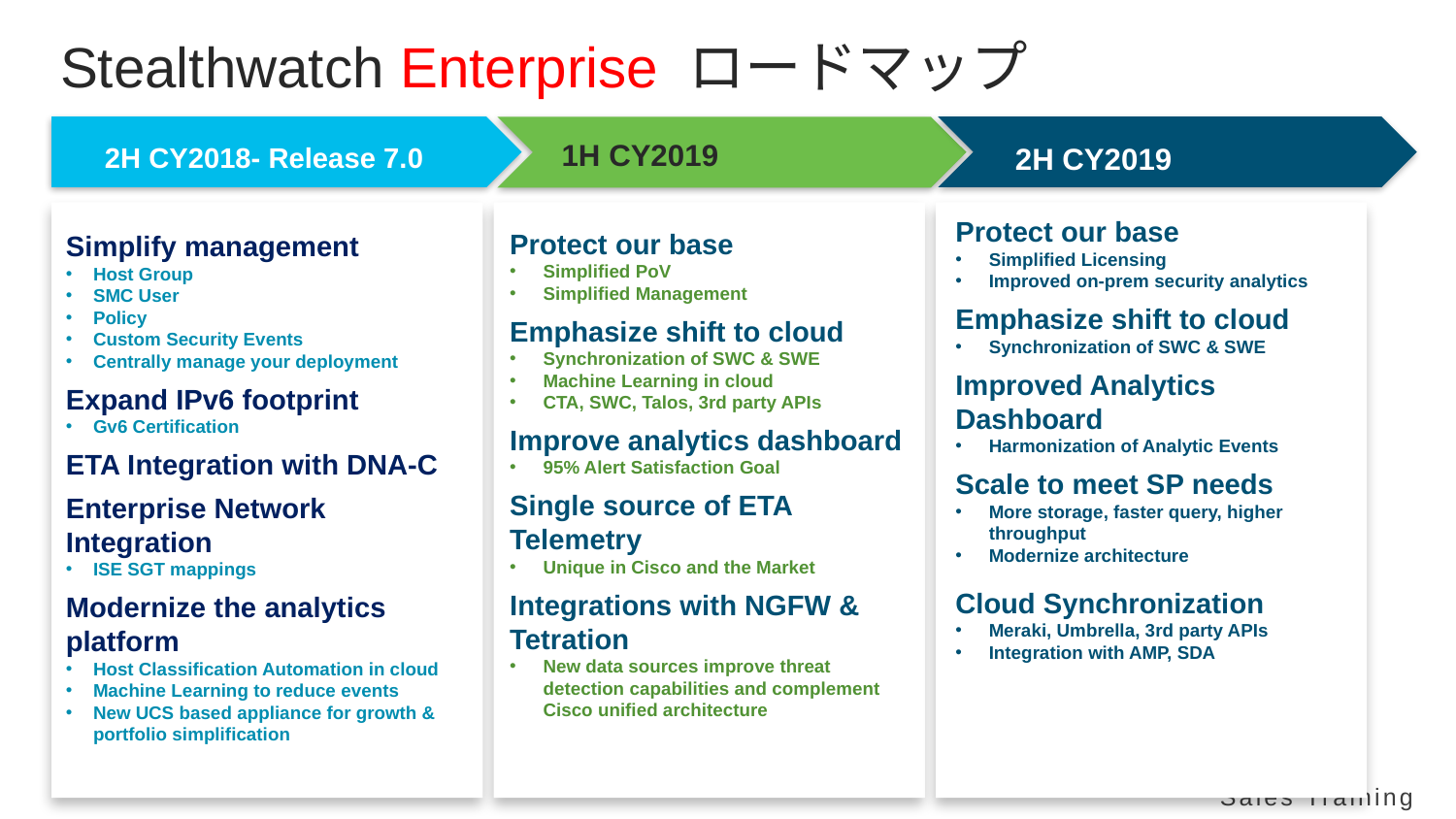

# Stealthwatch Enterprise ロードマップ

1H CY2019
2H CY2018- Release 7.0
2H CY2019

Protect our base
Simplified Licensing
Improved on-prem security analytics

Emphasize shift to cloud
Synchronization of SWC & SWE

Improved Analytics Dashboard
Harmonization of Analytic Events

Scale to meet SP needs
More storage, faster query, higher throughput
Modernize architecture

Cloud Synchronization
Meraki, Umbrella, 3rd party APIs
Integration with AMP, SDA

Protect our base
Simplified PoV
Simplified Management

Emphasize shift to cloud
Synchronization of SWC & SWE
Machine Learning in cloud
CTA, SWC, Talos, 3rd party APIs

Improve analytics dashboard
95% Alert Satisfaction Goal

Single source of ETA Telemetry
Unique in Cisco and the Market

Integrations with NGFW & Tetration
New data sources improve threat detection capabilities and complement Cisco unified architecture

Simplify management
Host Group
SMC User
Policy
Custom Security Events
Centrally manage your deployment

Expand IPv6 footprint
Gv6 Certification

ETA Integration with DNA-C

Enterprise Network Integration
ISE SGT mappings

Modernize the analytics platform
Host Classification Automation in cloud
Machine Learning to reduce events
New UCS based appliance for growth & portfolio simplification